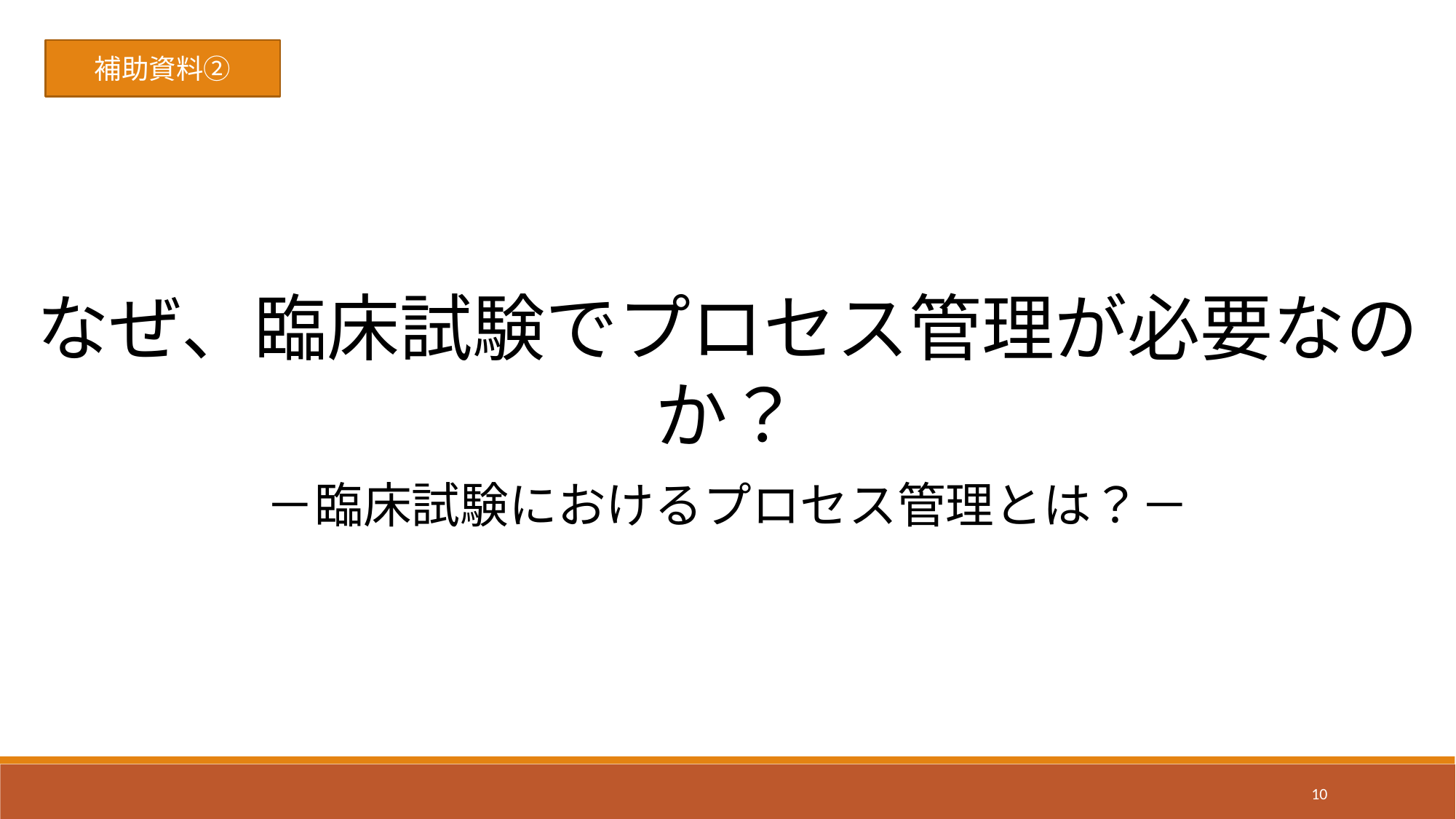

補助資料②
なぜ、臨床試験でプロセス管理が必要なのか？
－臨床試験におけるプロセス管理とは？－
10